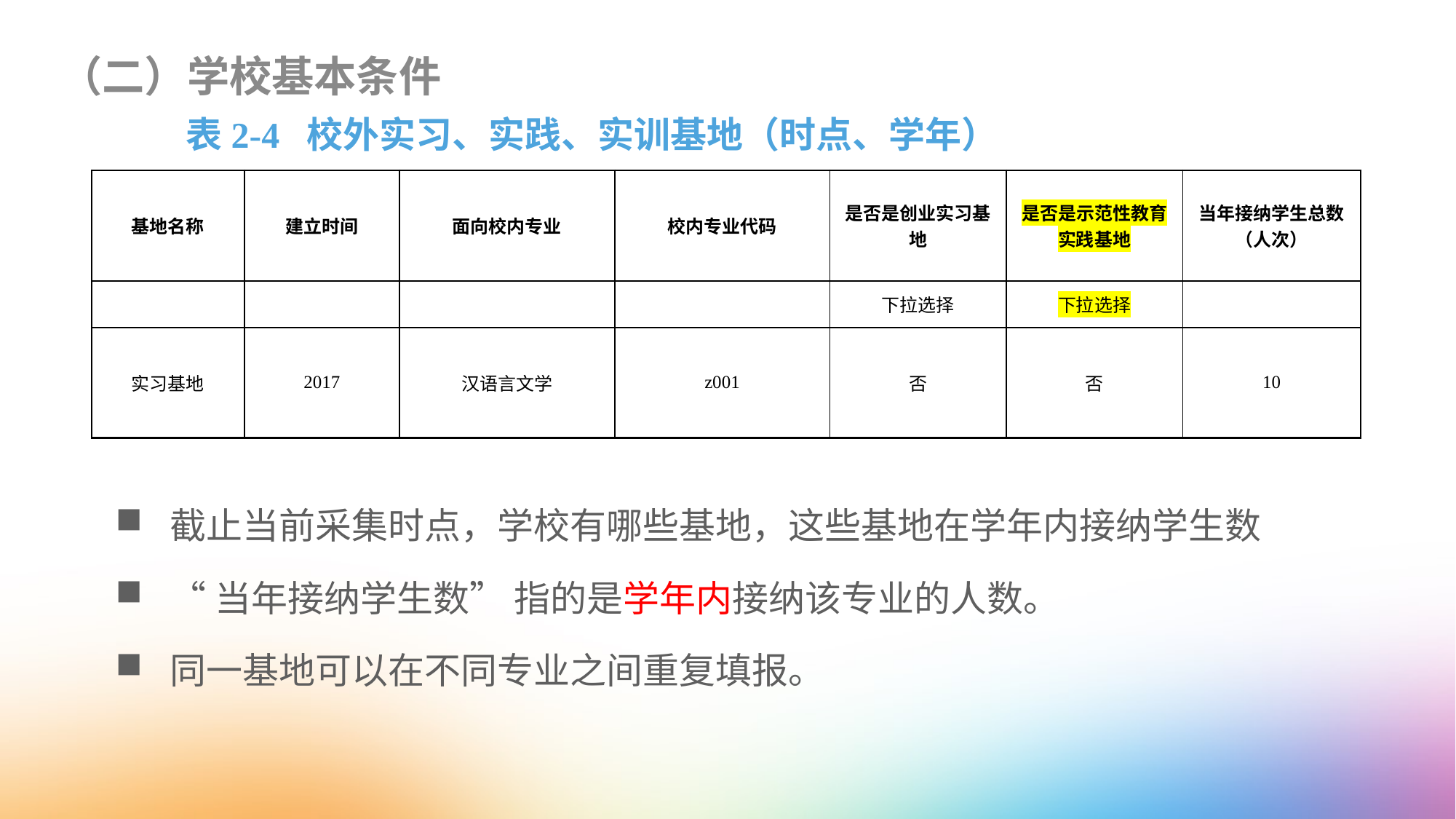

（二）学校基本条件
表2-4  校外实习、实践、实训基地（时点、学年）
| 基地名称 | 建立时间 | 面向校内专业 | 校内专业代码 | 是否是创业实习基地 | 是否是示范性教育实践基地 | 当年接纳学生总数 （人次） |
| --- | --- | --- | --- | --- | --- | --- |
|  |  |  |  | 下拉选择 | 下拉选择 |  |
| 实习基地 | 2017 | 汉语言文学 | z001 | 否 | 否 | 10 |
截止当前采集时点，学校有哪些基地，这些基地在学年内接纳学生数
“当年接纳学生数” 指的是学年内接纳该专业的人数。
同一基地可以在不同专业之间重复填报。